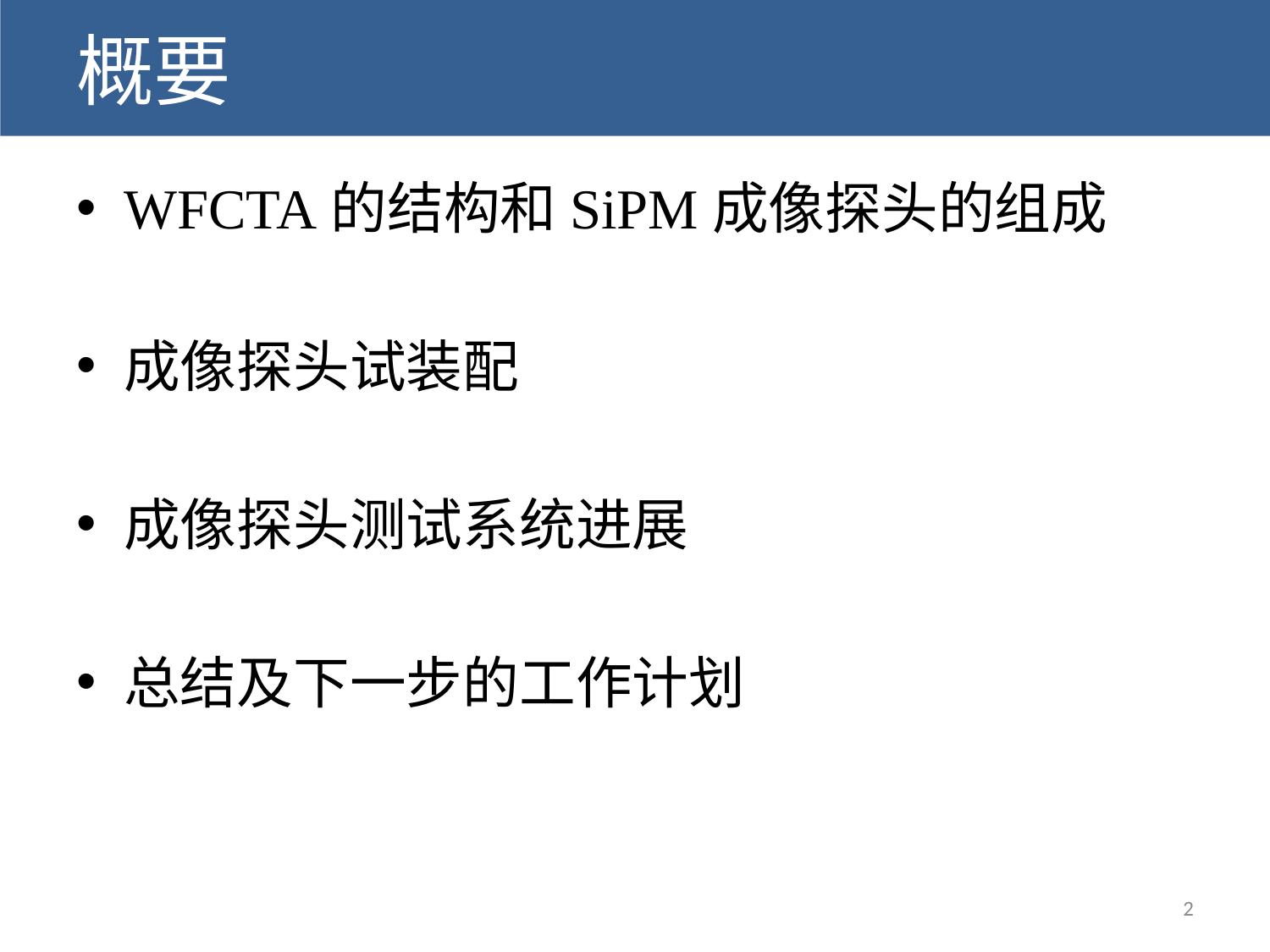

# 概要
WFCTA的结构和SiPM成像探头的组成

成像探头试装配

成像探头测试系统进展

总结及下一步的工作计划
2